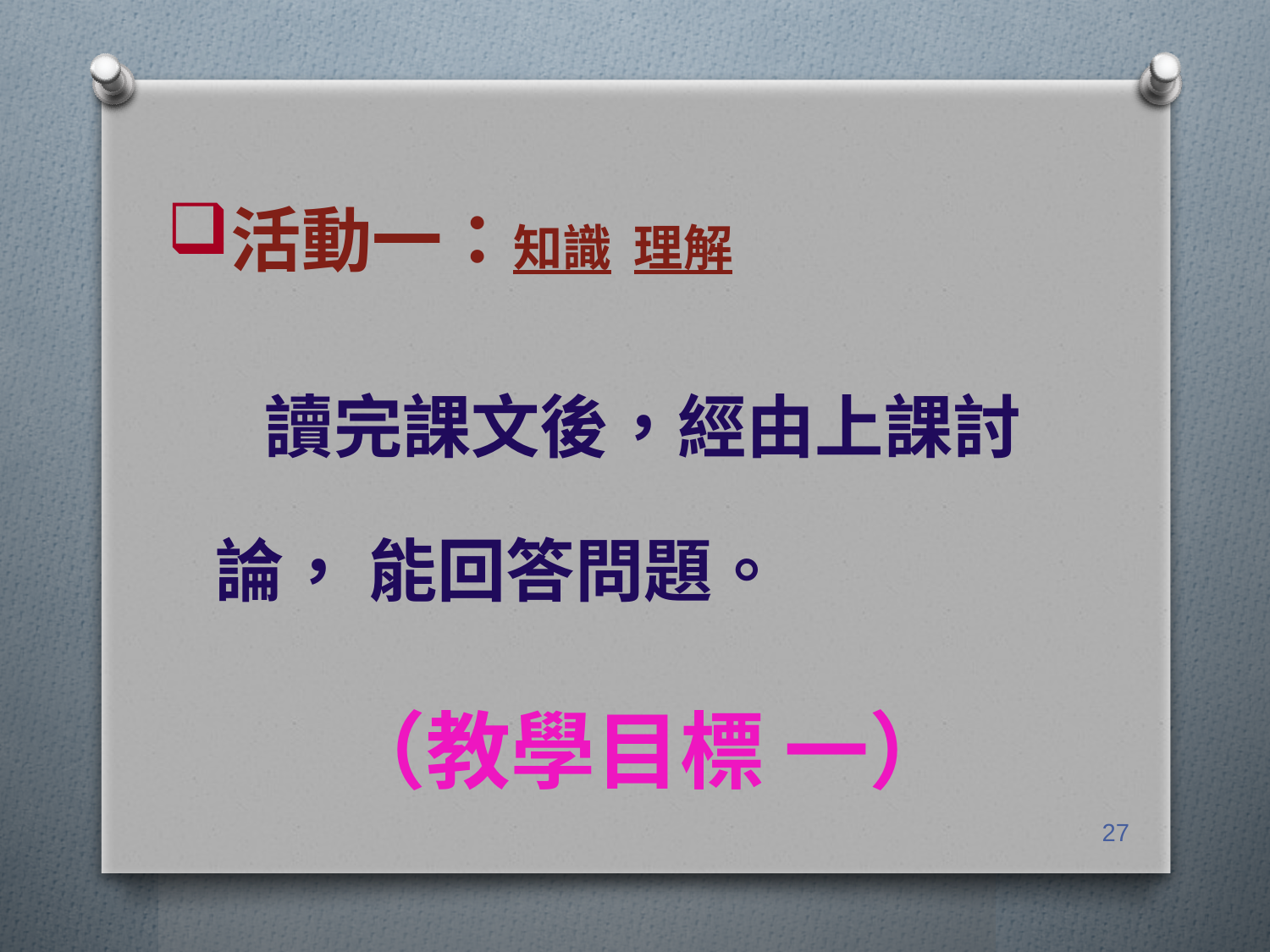

活動一：知識  理解
    讀完課文後，經由上課討論， 能回答問題。
        （教學目標 一）

27